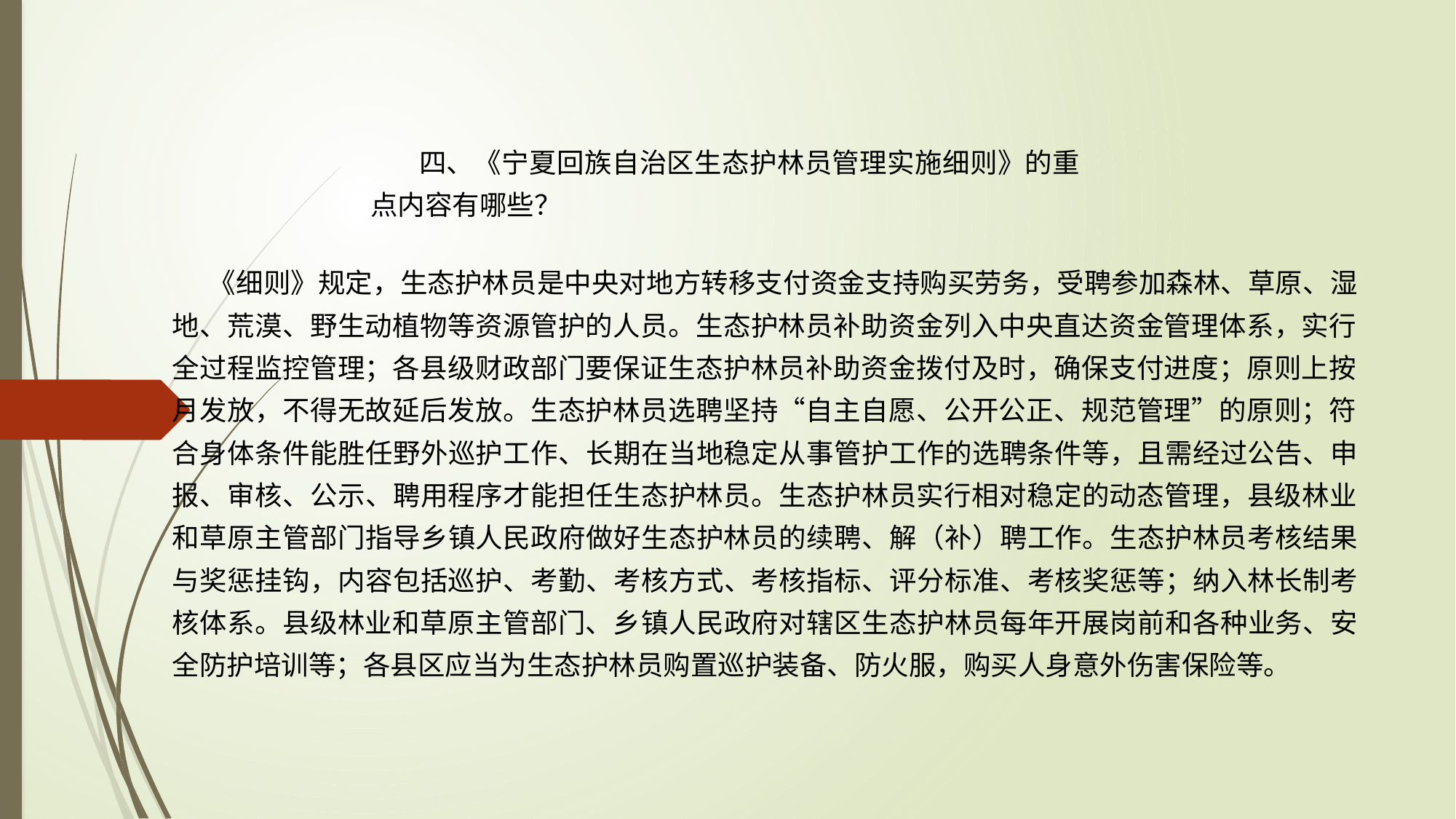

四、《宁夏回族自治区生态护林员管理实施细则》的重点内容有哪些？
《细则》规定，生态护林员是中央对地方转移支付资金支持购买劳务，受聘参加森林、草原、湿地、荒漠、野生动植物等资源管护的人员。生态护林员补助资金列入中央直达资金管理体系，实行全过程监控管理；各县级财政部门要保证生态护林员补助资金拨付及时，确保支付进度；原则上按月发放，不得无故延后发放。生态护林员选聘坚持“自主自愿、公开公正、规范管理”的原则；符合身体条件能胜任野外巡护工作、长期在当地稳定从事管护工作的选聘条件等，且需经过公告、申报、审核、公示、聘用程序才能担任生态护林员。生态护林员实行相对稳定的动态管理，县级林业和草原主管部门指导乡镇人民政府做好生态护林员的续聘、解（补）聘工作。生态护林员考核结果与奖惩挂钩，内容包括巡护、考勤、考核方式、考核指标、评分标准、考核奖惩等；纳入林长制考核体系。县级林业和草原主管部门、乡镇人民政府对辖区生态护林员每年开展岗前和各种业务、安全防护培训等；各县区应当为生态护林员购置巡护装备、防火服，购买人身意外伤害保险等。